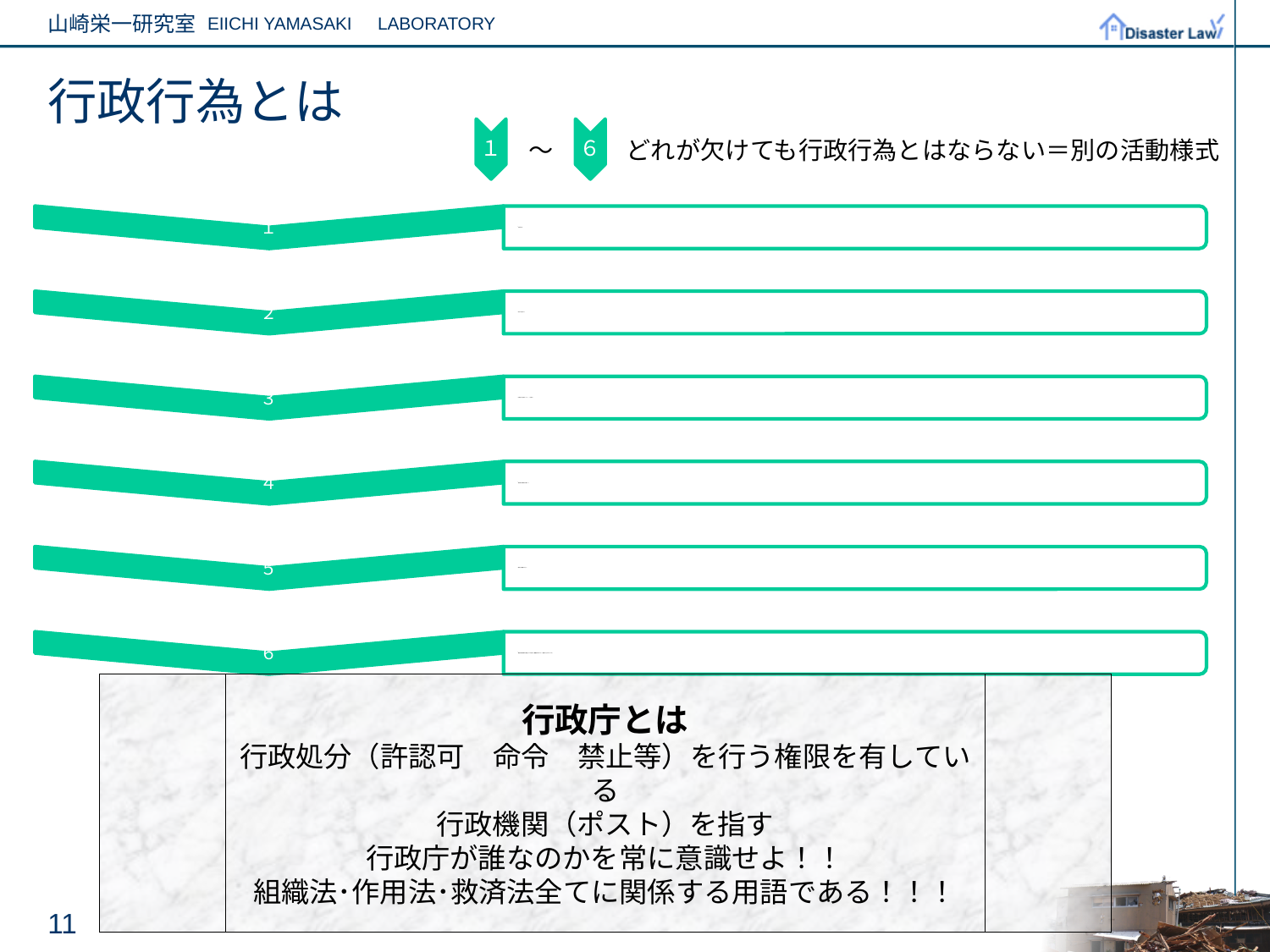

# 行政行為とは

１

６
～
どれが欠けても行政行為とはならない＝別の活動様式
１
行政庁が、
２
法令に基づき、
３
公権力の行使として、一方的に、
４
具体的な事実に関して、
５
特定の国民に対し、
６
直接法的効果を発生させる行為（義務を課したり、権利を与えたりする）
行政庁とは
行政処分（許認可　命令　禁止等）を行う権限を有している
行政機関（ポスト）を指す
行政庁が誰なのかを常に意識せよ！！
組織法･作用法･救済法全てに関係する用語である！！！
11